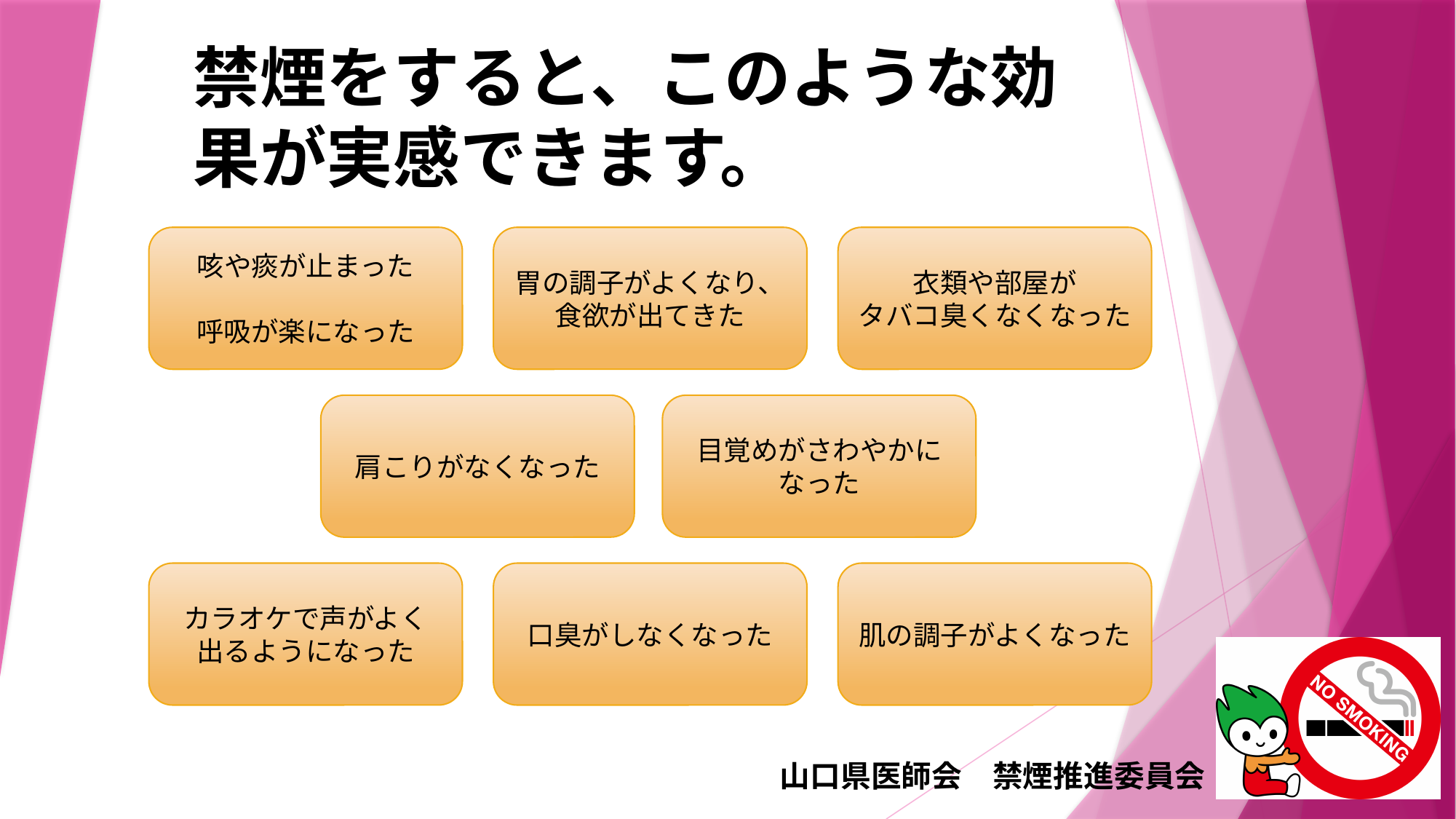

# 禁煙をすると、このような効果が実感できます。
胃の調子がよくなり、
食欲が出てきた
咳や痰が止まった

呼吸が楽になった
衣類や部屋が
タバコ臭くなくなった
肩こりがなくなった
目覚めがさわやかになった
カラオケで声がよく
出るようになった
口臭がしなくなった
肌の調子がよくなった